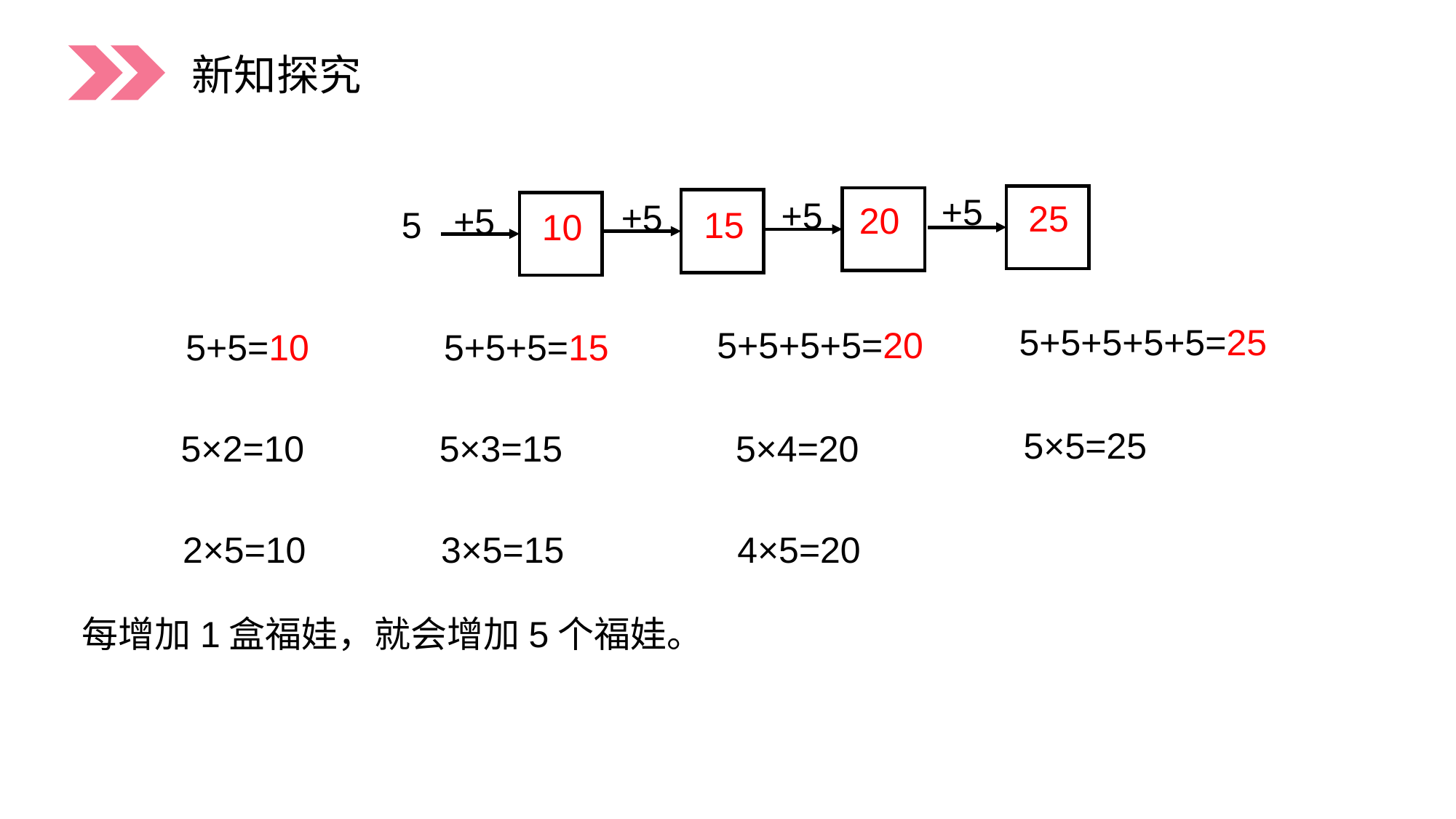

新知探究
+5

+5

+5

+5

5
25
20
15
10
5+5+5+5+5=25
5+5+5+5=20
5+5=10
5+5+5=15
5×5=25
5×2=10
5×3=15
5×4=20
2×5=10
3×5=15
4×5=20
每增加1盒福娃，就会增加5个福娃。